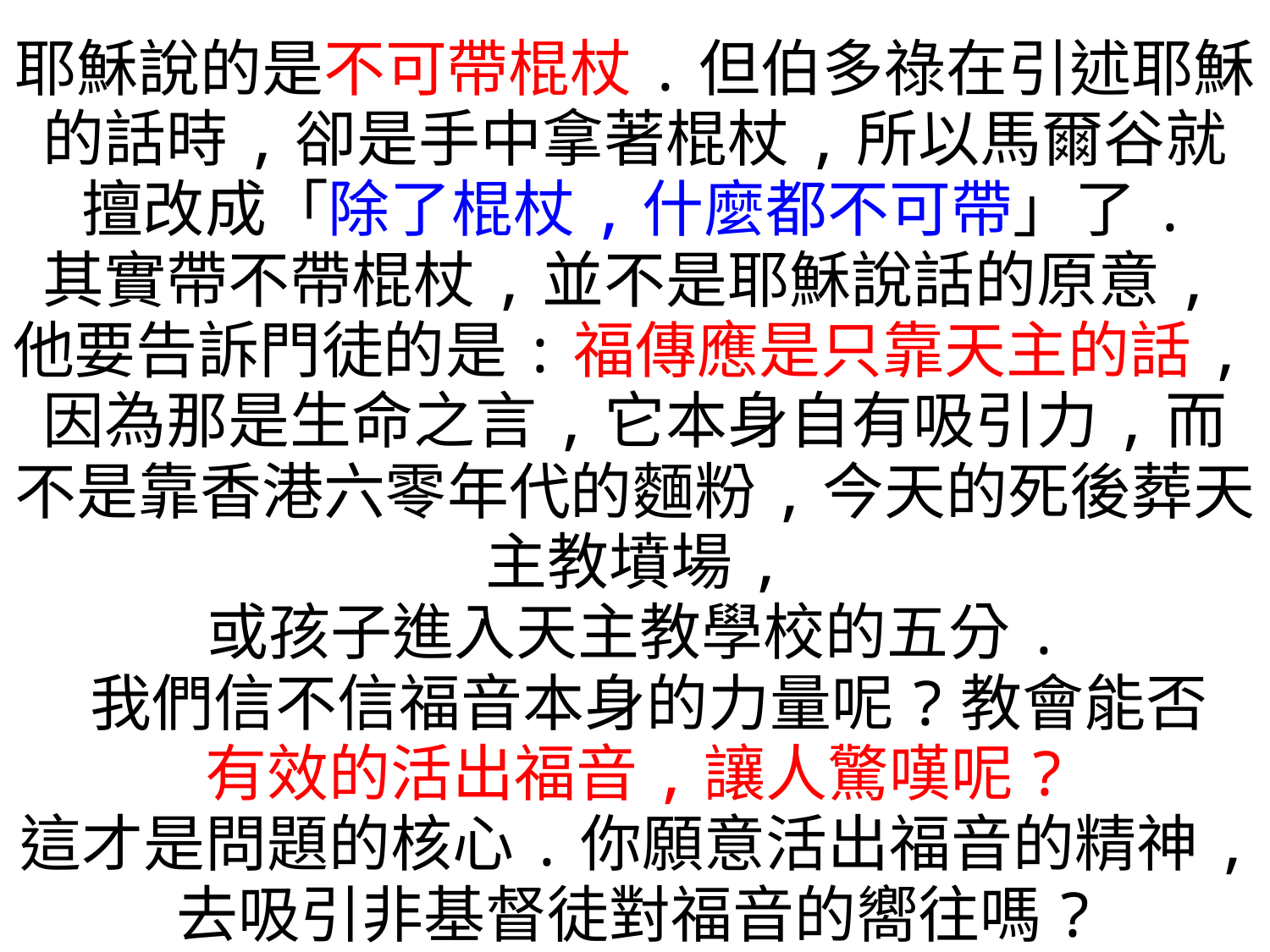

耶穌說的是不可帶棍杖.但伯多祿在引述耶穌的話時,卻是手中拿著棍杖,所以馬爾谷就擅改成「除了棍杖,什麼都不可帶」了.
其實帶不帶棍杖,並不是耶穌說話的原意,他要告訴門徒的是:福傳應是只靠天主的話,因為那是生命之言,它本身自有吸引力,而不是靠香港六零年代的麵粉,今天的死後葬天主教墳場,
或孩子進入天主教學校的五分.
 我們信不信福音本身的力量呢?教會能否
有效的活出福音,讓人驚嘆呢?
這才是問題的核心.你願意活出福音的精神,
去吸引非基督徒對福音的嚮往嗎?